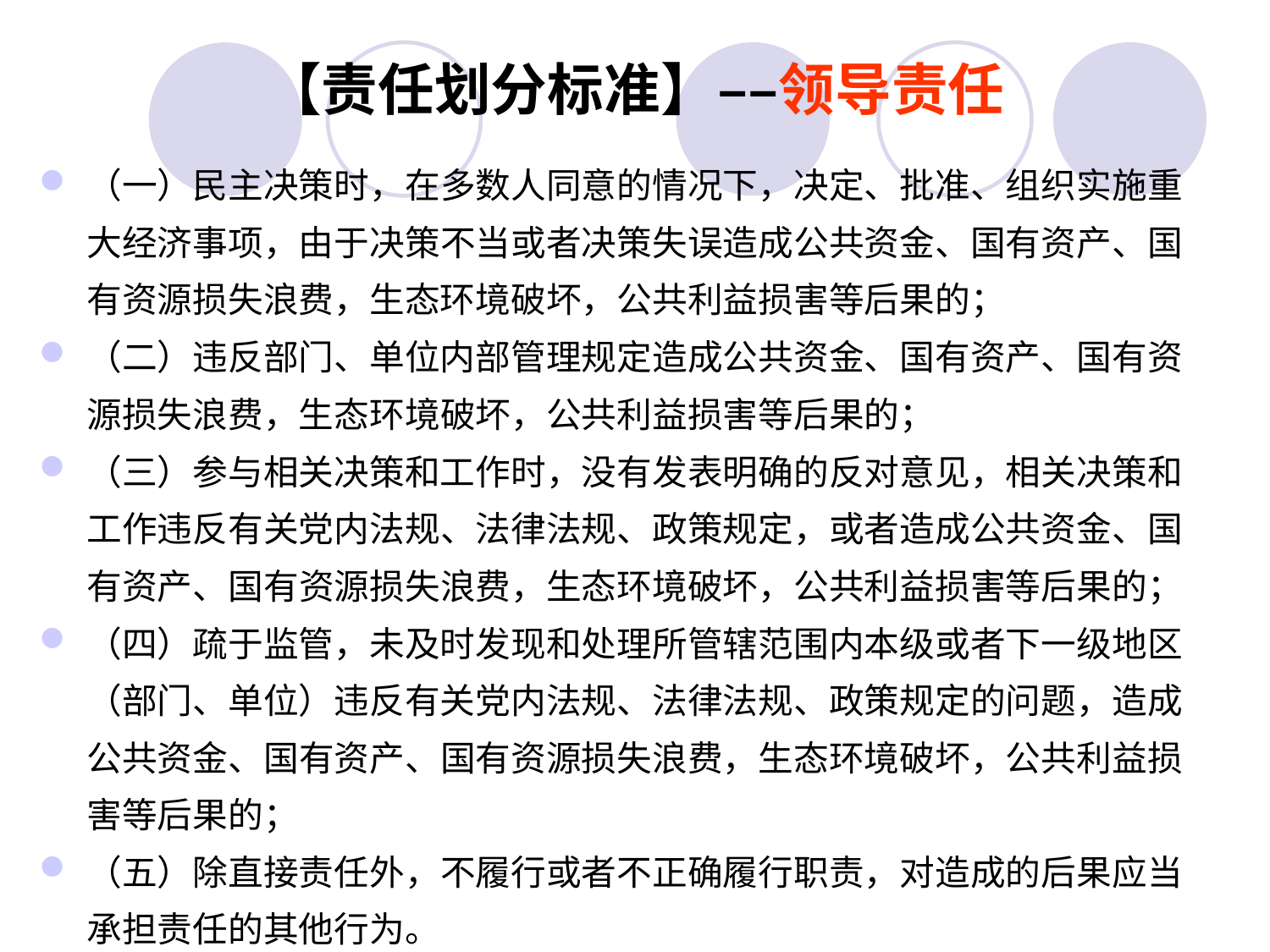

# 【责任划分标准】––领导责任
（一）民主决策时，在多数人同意的情况下，决定、批准、组织实施重大经济事项，由于决策不当或者决策失误造成公共资金、国有资产、国有资源损失浪费，生态环境破坏，公共利益损害等后果的；
（二）违反部门、单位内部管理规定造成公共资金、国有资产、国有资源损失浪费，生态环境破坏，公共利益损害等后果的；
（三）参与相关决策和工作时，没有发表明确的反对意见，相关决策和工作违反有关党内法规、法律法规、政策规定，或者造成公共资金、国有资产、国有资源损失浪费，生态环境破坏，公共利益损害等后果的；
（四）疏于监管，未及时发现和处理所管辖范围内本级或者下一级地区（部门、单位）违反有关党内法规、法律法规、政策规定的问题，造成公共资金、国有资产、国有资源损失浪费，生态环境破坏，公共利益损害等后果的；
（五）除直接责任外，不履行或者不正确履行职责，对造成的后果应当承担责任的其他行为。